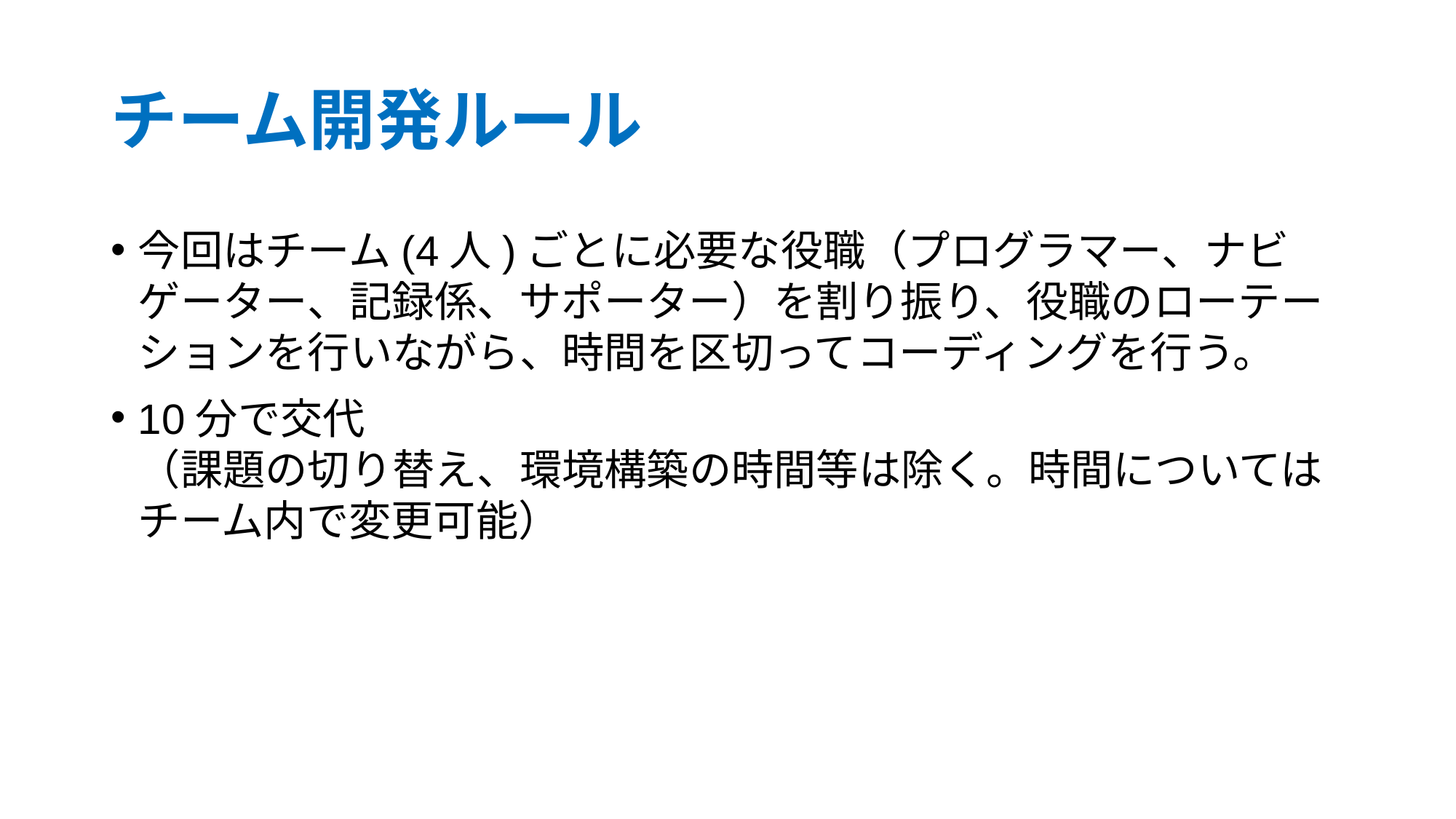

# チーム開発ルール
今回はチーム(4人)ごとに必要な役職（プログラマー、ナビゲーター、記録係、サポーター）を割り振り、​役職のローテーションを行いながら、時間を区切ってコーディングを行う。
10分で交代
（課題の切り替え、環境構築の時間等は除く。時間についてはチーム内で変更可能）​